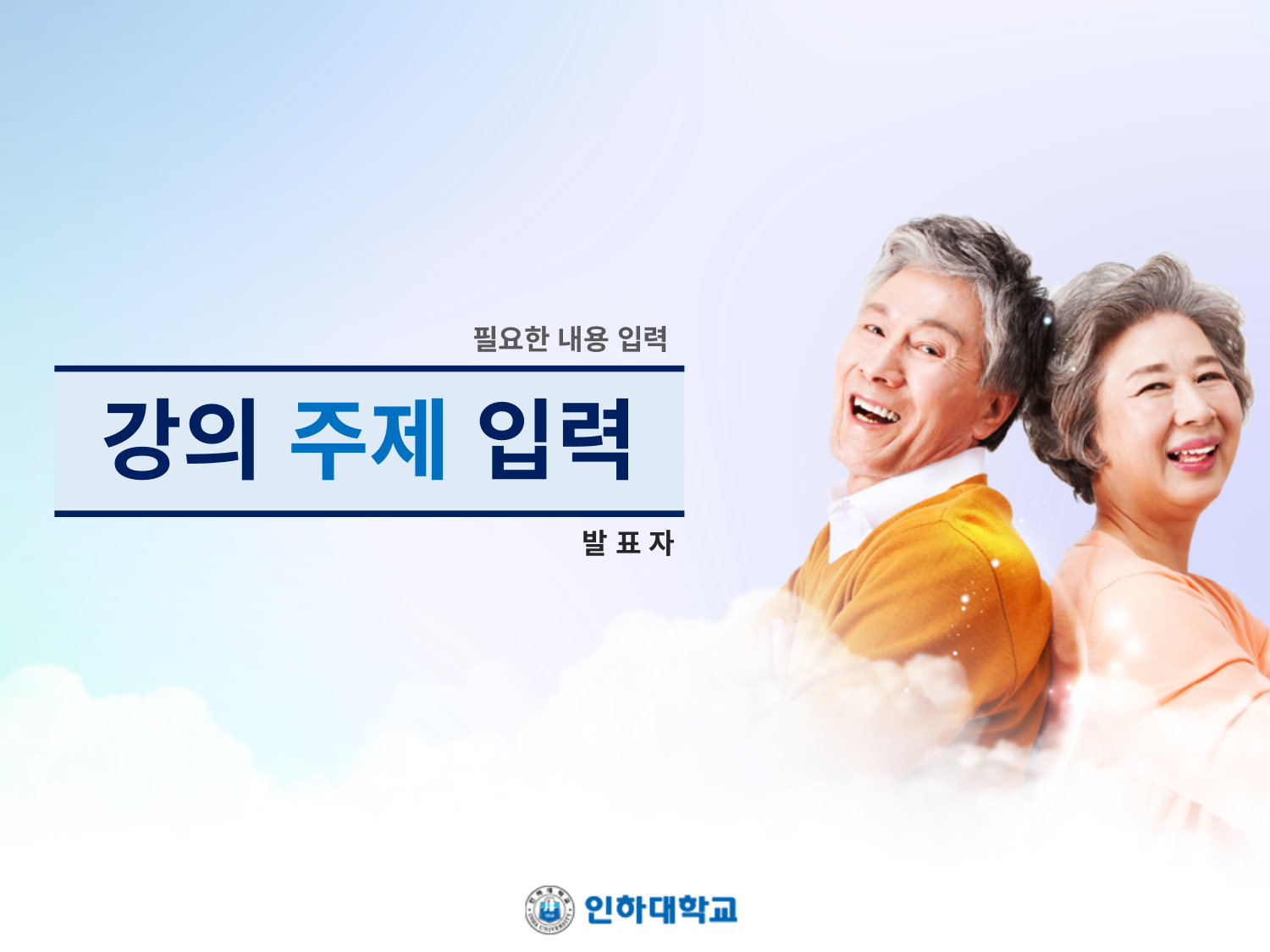

필요한 내용 입력

# 강의 주제 입력

발 표 자